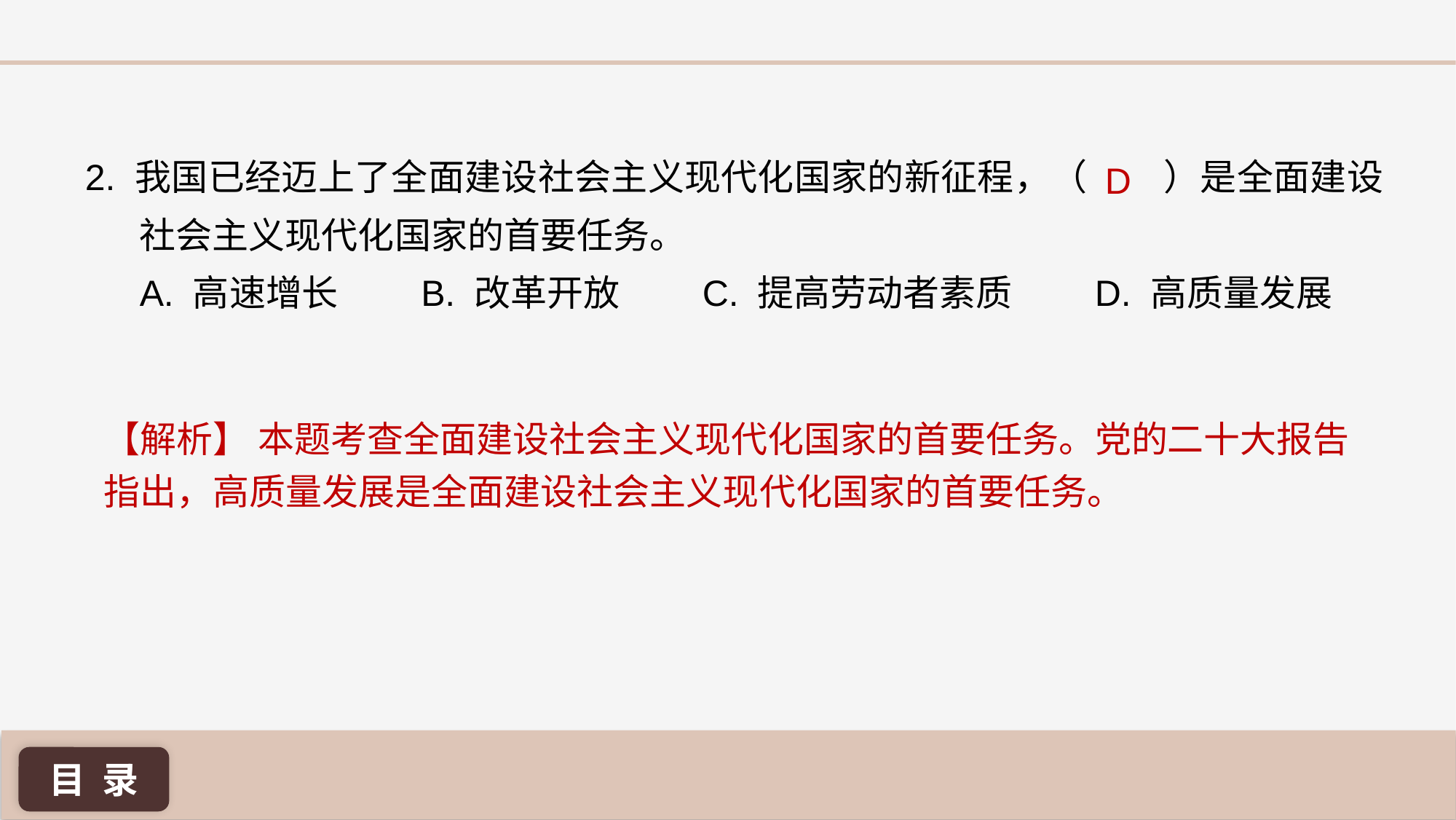

2. 我国已经迈上了全面建设社会主义现代化国家的新征程，（         ）是全面建设社会主义现代化国家的首要任务。
A. 高速增长         B. 改革开放         C. 提高劳动者素质         D. 高质量发展
D
【解析】 本题考查全面建设社会主义现代化国家的首要任务。党的二十大报告指出，高质量发展是全面建设社会主义现代化国家的首要任务。